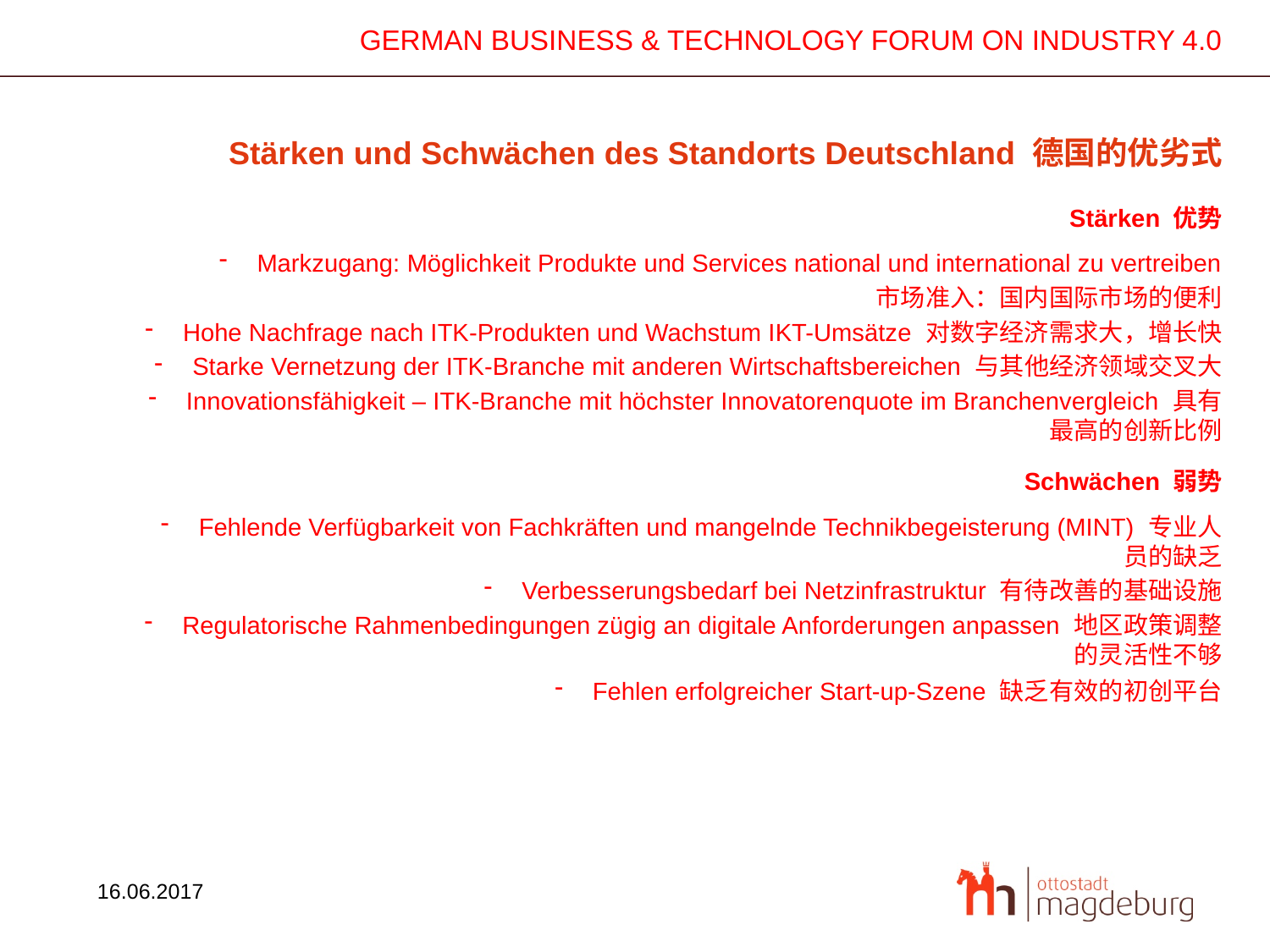

Stärken und Schwächen des Standorts Deutschland 德国的优劣式
Stärken 优势
Markzugang: Möglichkeit Produkte und Services national und international zu vertreiben
      市场准入：国内国际市场的便利
Hohe Nachfrage nach ITK-Produkten und Wachstum IKT-Umsätze 对数字经济需求大，增长快
Starke Vernetzung der ITK-Branche mit anderen Wirtschaftsbereichen 与其他经济领域交叉大
Innovationsfähigkeit – ITK-Branche mit höchster Innovatorenquote im Branchenvergleich 具有最高的创新比例
Schwächen 弱势
Fehlende Verfügbarkeit von Fachkräften und mangelnde Technikbegeisterung (MINT) 专业人员的缺乏
Verbesserungsbedarf bei Netzinfrastruktur 有待改善的基础设施
Regulatorische Rahmenbedingungen zügig an digitale Anforderungen anpassen 地区政策调整的灵活性不够
Fehlen erfolgreicher Start-up-Szene 缺乏有效的初创平台